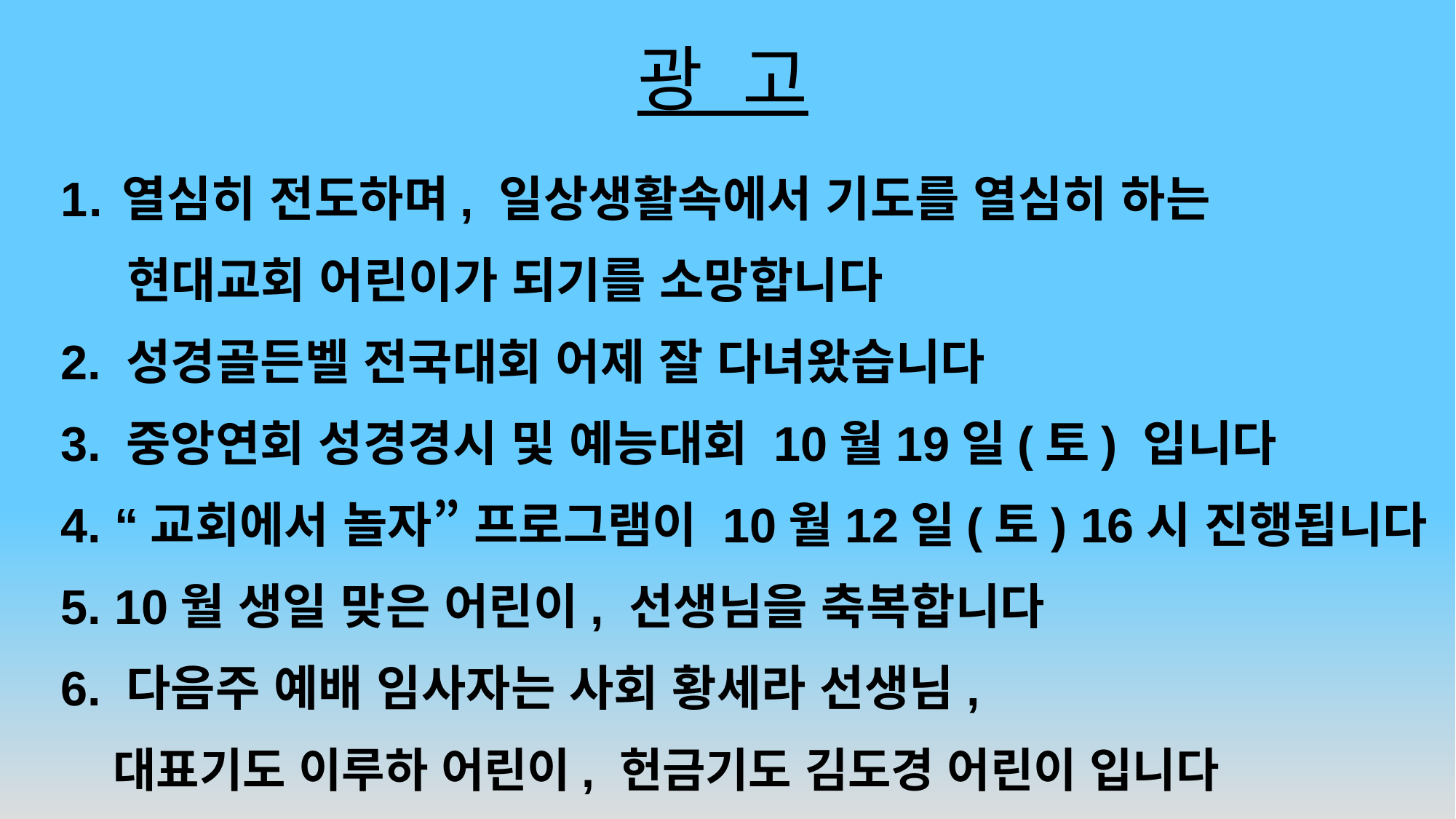

# 광  고
열심히 전도하며, 일상생활속에서 기도를 열심히 하는
    현대교회 어린이가 되기를 소망합니다
2. 성경골든벨 전국대회 어제 잘 다녀왔습니다
3. 중앙연회 성경경시 및 예능대회 10월19일(토) 입니다
4. “교회에서 놀자” 프로그램이 10월12일(토) 16시 진행됩니다
5. 10월 생일 맞은 어린이, 선생님을 축복합니다
6. 다음주 예배 임사자는 사회 황세라 선생님,
   대표기도 이루하 어린이, 헌금기도 김도경 어린이 입니다